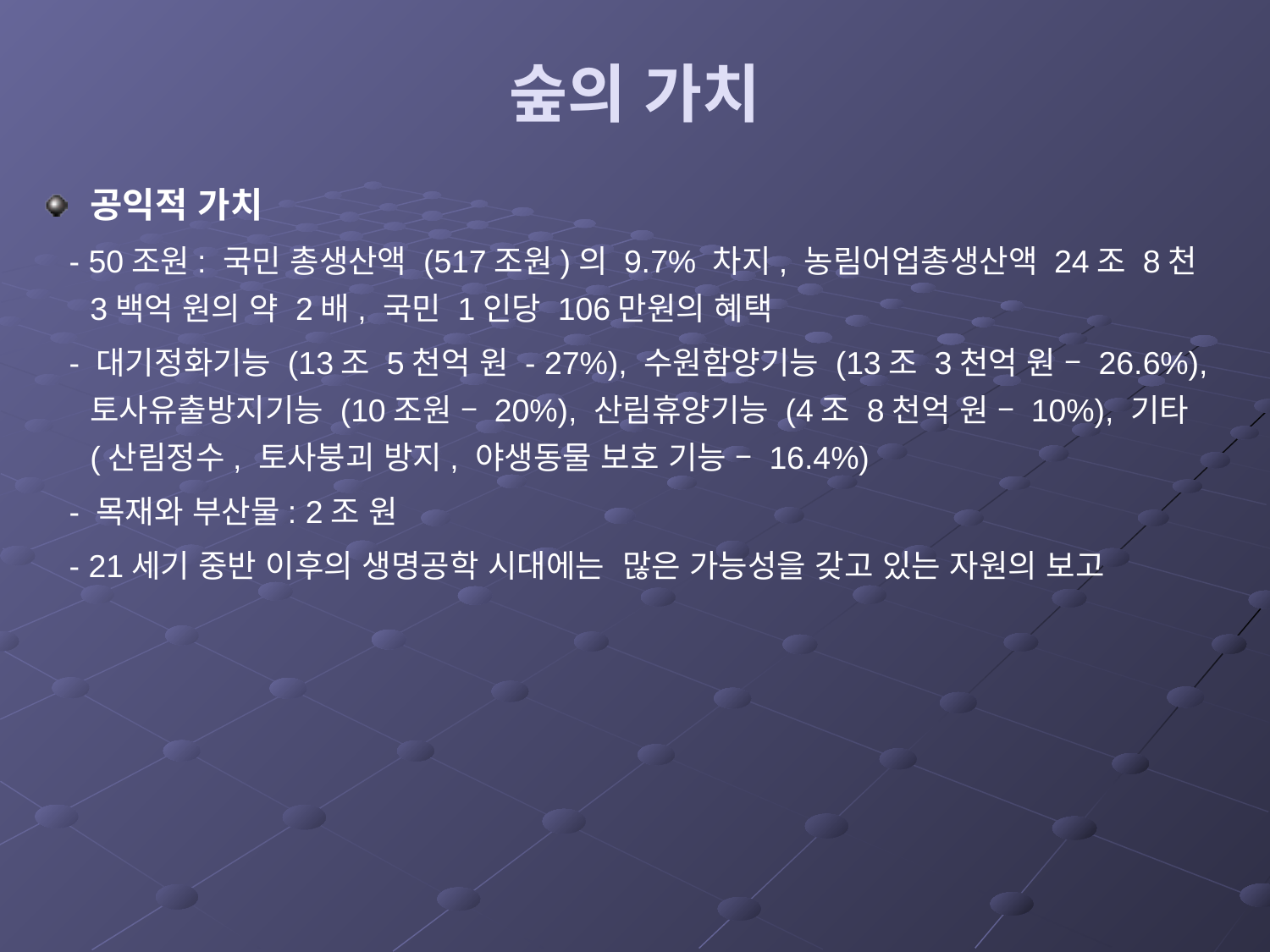

# 숲의 가치
공익적 가치
   - 50조원: 국민 총생산액 (517조원)의 9.7% 차지, 농림어업총생산액 24조 8천 3백억 원의 약 2배, 국민 1인당 106만원의 혜택
   - 대기정화기능 (13조 5천억 원 - 27%), 수원함양기능 (13조 3천억 원 – 26.6%), 토사유출방지기능 (10조원 – 20%), 산림휴양기능 (4조 8천억 원 – 10%), 기타 (산림정수, 토사붕괴 방지, 야생동물 보호 기능 – 16.4%)
   - 목재와 부산물: 2조 원
   - 21세기 중반 이후의 생명공학 시대에는  많은 가능성을 갖고 있는 자원의 보고